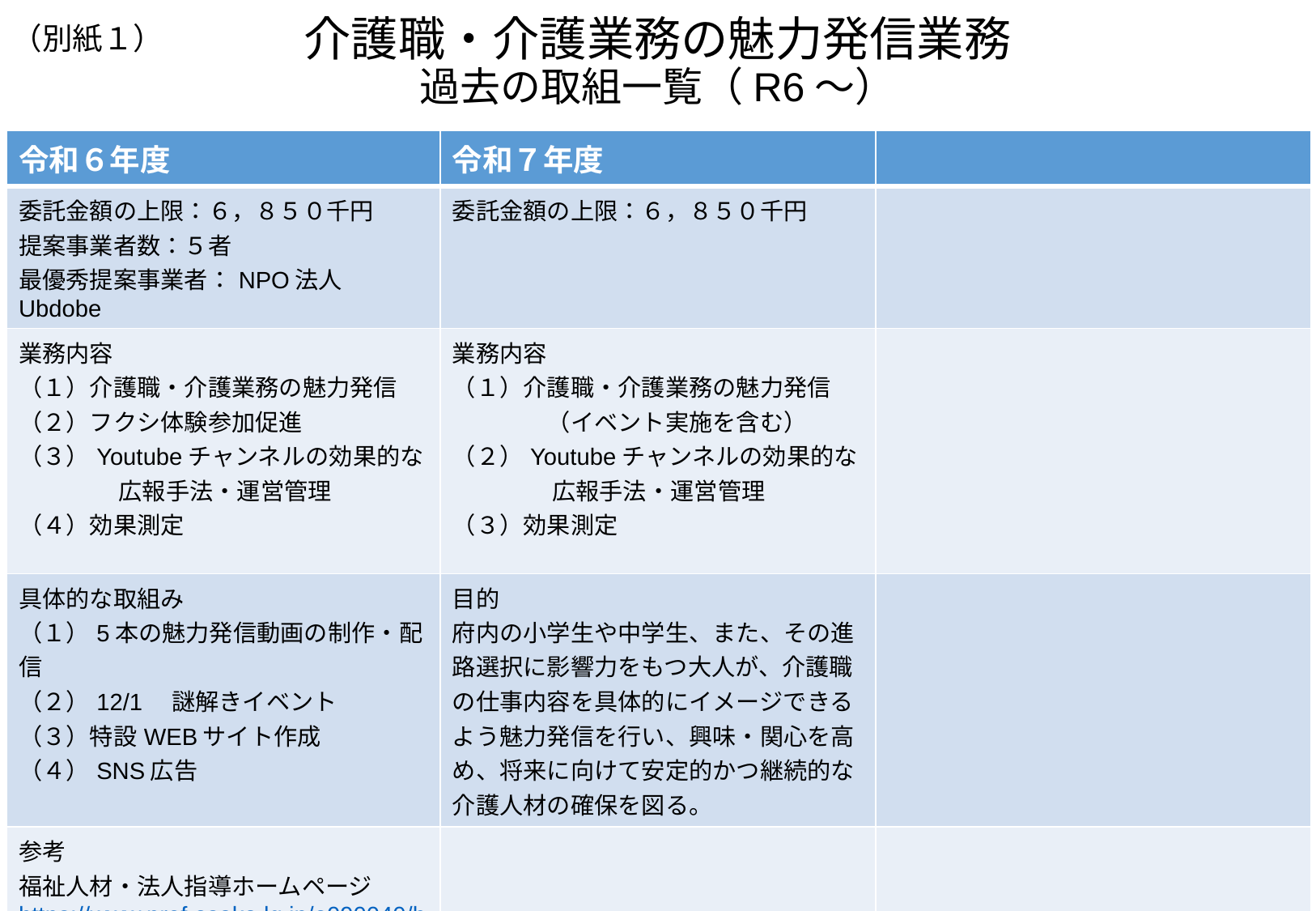

（別紙１）
# 介護職・介護業務の魅力発信業務 過去の取組一覧（R6～）
| 令和６年度 | 令和７年度 |  |
| --- | --- | --- |
| 委託金額の上限：６，８５０千円 提案事業者数：５者 最優秀提案事業者：NPO法人Ubdobe | 委託金額の上限：６，８５０千円 |  |
| 業務内容 （１）介護職・介護業務の魅力発信 （２）フクシ体験参加促進 （３）Youtubeチャンネルの効果的な 　　　　 広報手法・運営管理 （４）効果測定 | 業務内容 （１）介護職・介護業務の魅力発信 　　　　（イベント実施を含む） （２）Youtubeチャンネルの効果的な 　　　　 広報手法・運営管理 （３）効果測定 |  |
| 具体的な取組み （１）5本の魅力発信動画の制作・配信 （２）12/1　謎解きイベント （３）特設WEBサイト作成 （４）SNS広告 | 目的 府内の小学生や中学生、また、その進路選択に影響力をもつ大人が、介護職の仕事内容を具体的にイメージできるよう魅力発信を行い、興味・関心を高め、将来に向けて安定的かつ継続的な介護人材の確保を図る。 |  |
| 参考 福祉人材・法人指導ホームページ https://www.pref.osaka.lg.jp/o090040/houjin/kaigo\_jinzaikakuho/r6\_kaigo-miryokuhashin.html ※「介護の日」ブルーライトアップ及び市町村の取組み紹介は府が独自で実施。 |  |  |